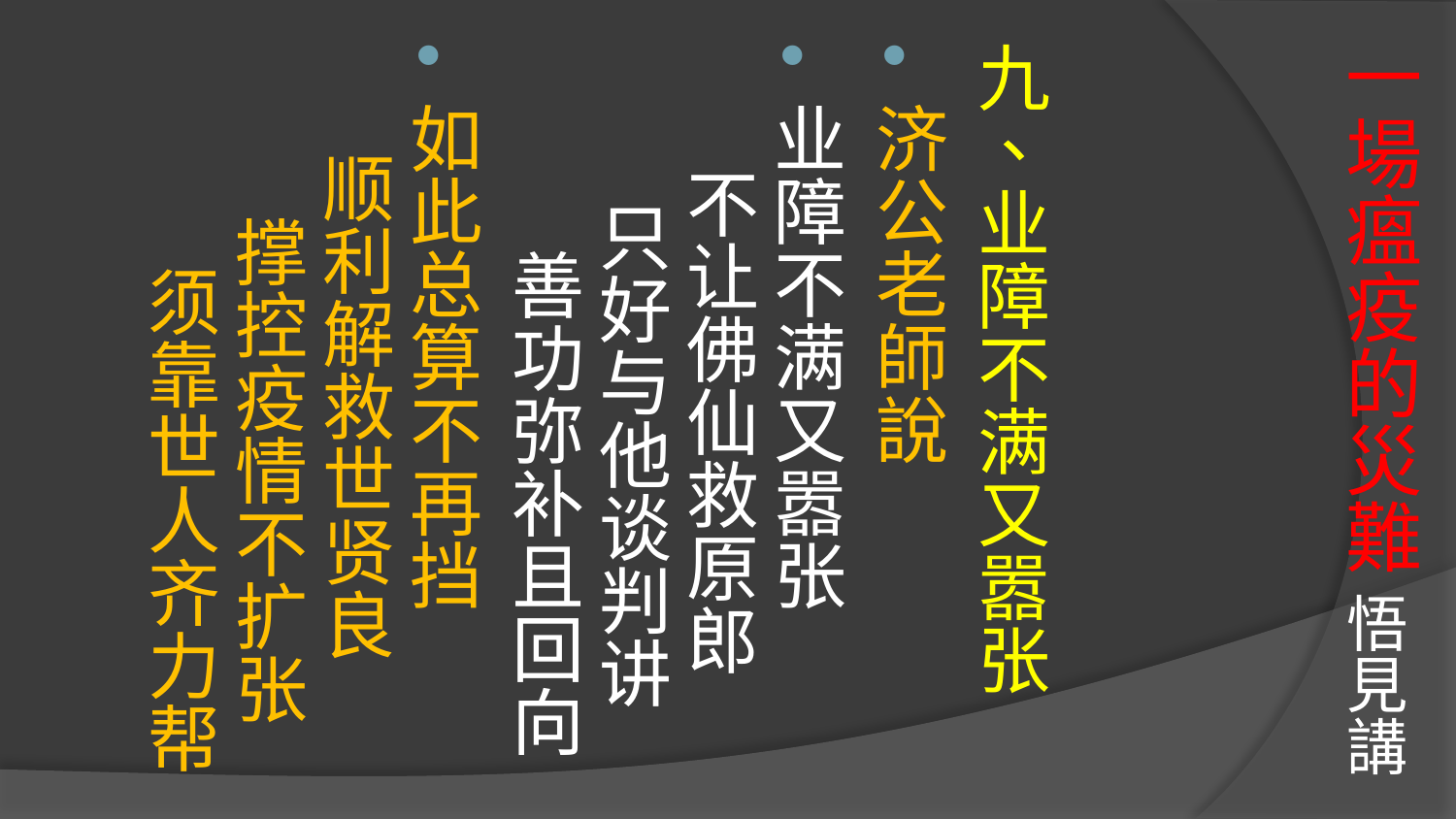

九、业障不满又嚣张
济公老師說
业障不满又嚣张               不让佛仙救原郎             只好与他谈判讲              善功弥补且回向
如此总算不再挡              顺利解救世贤良               撑控疫情不扩张              须靠世人齐力帮

# 一場瘟疫的災難 悟見講